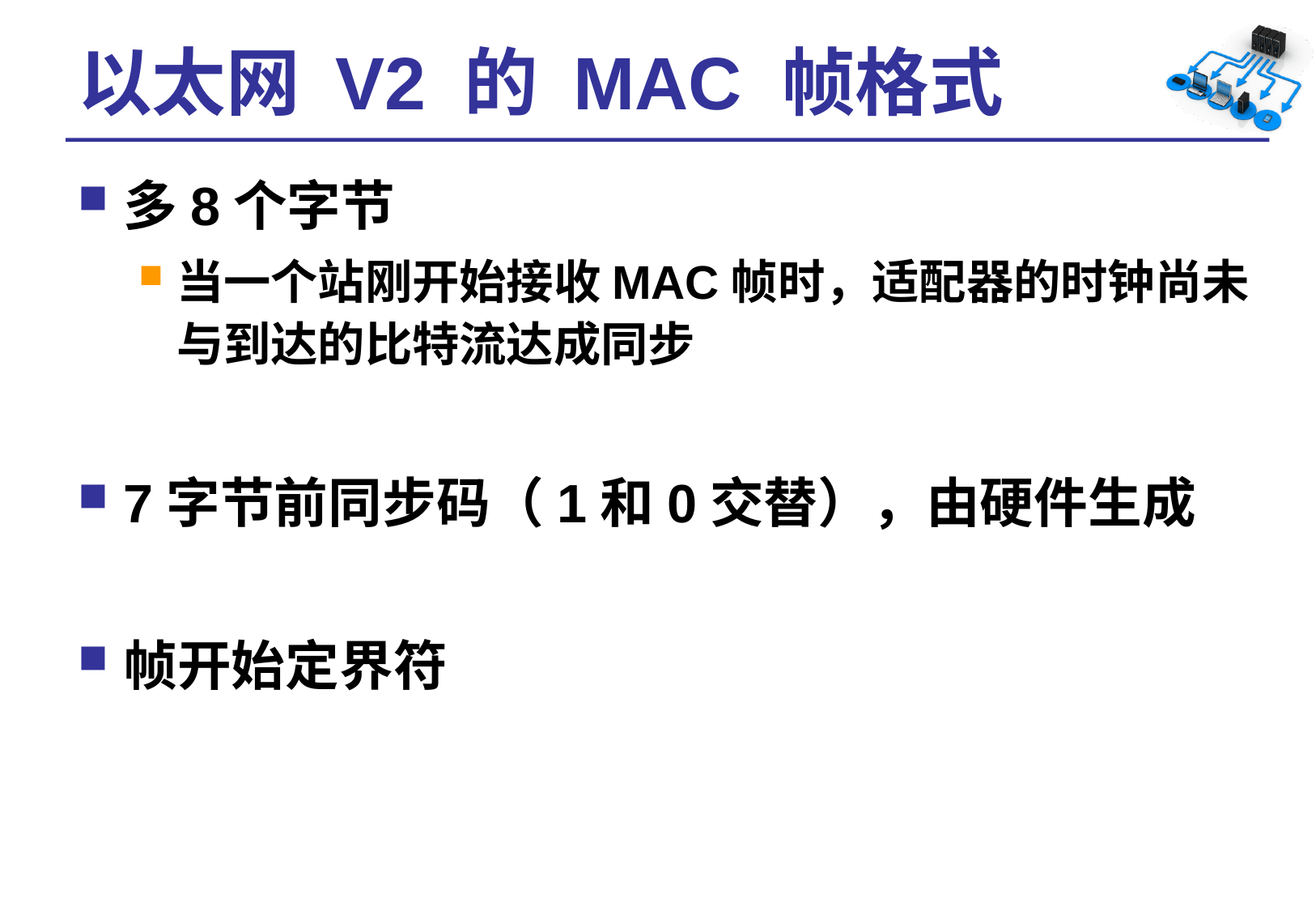

# 以太网 V2 的 MAC 帧格式
多8个字节
当一个站刚开始接收MAC帧时，适配器的时钟尚未与到达的比特流达成同步

7字节前同步码（1和0交替），由硬件生成

帧开始定界符